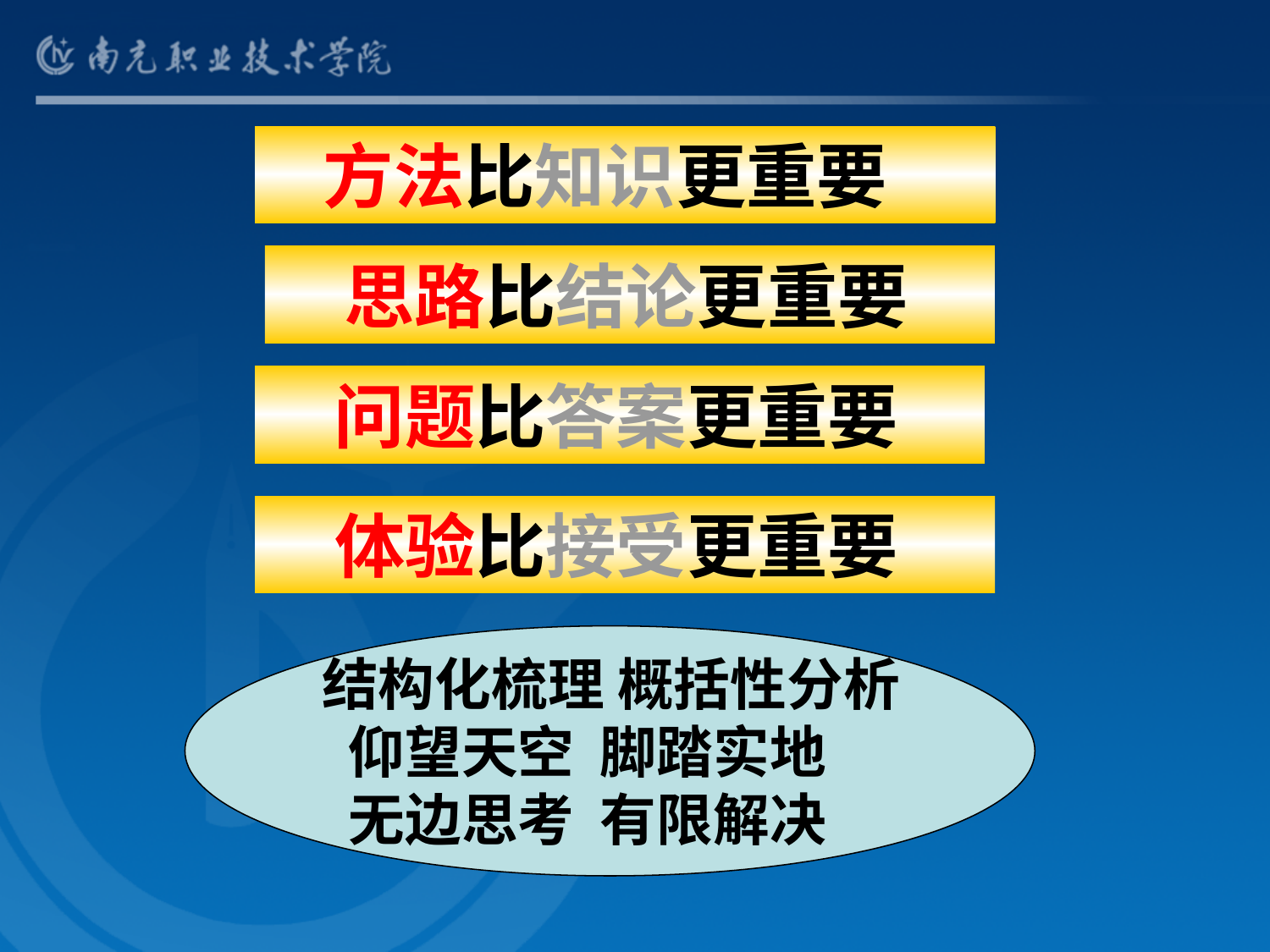

方法比知识更重要
     思路比结论更重要
     问题比答案更重要
     体验比接受更重要
结构化梳理 概括性分析
 仰望天空  脚踏实地
 无边思考  有限解决